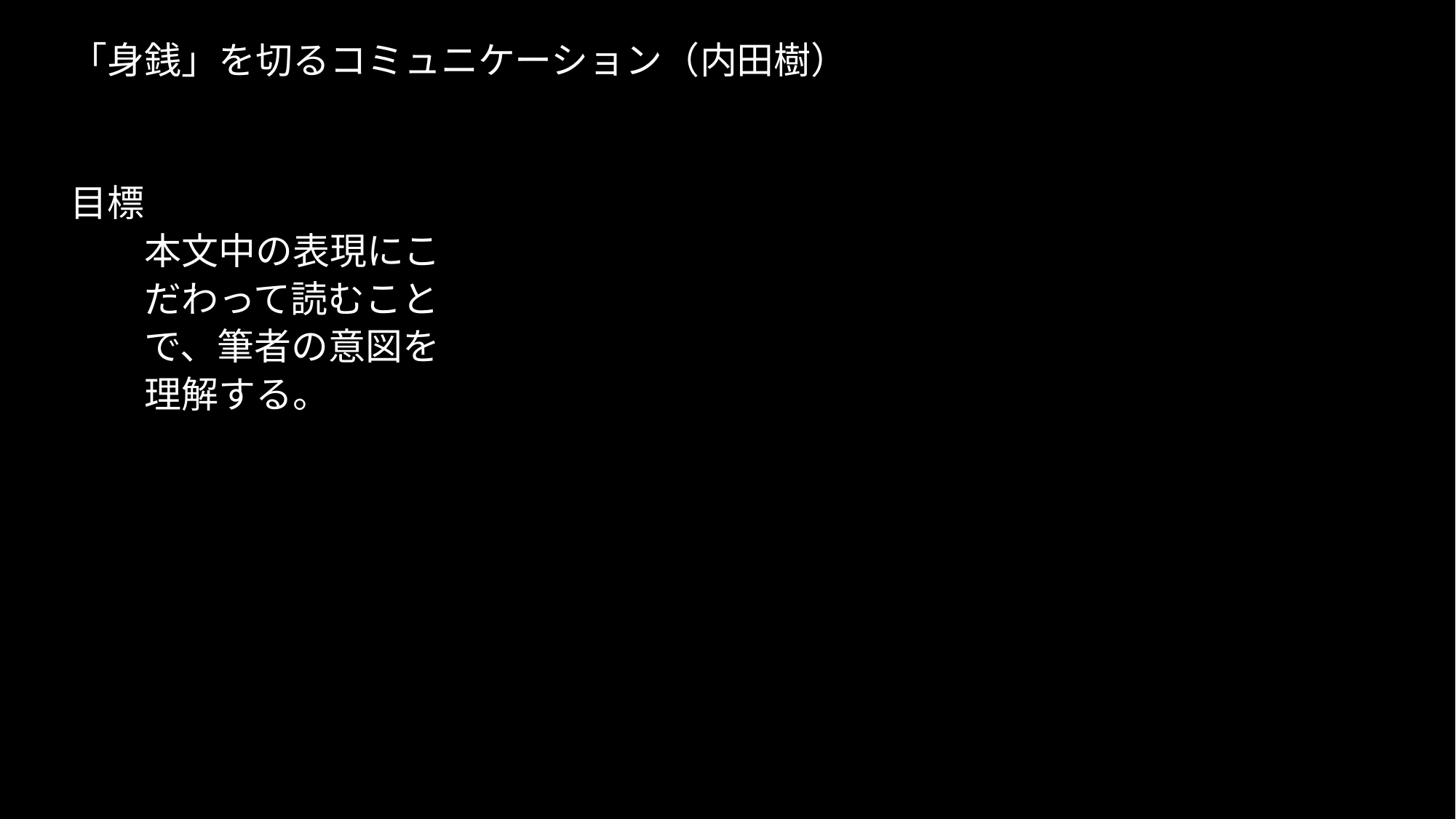

「身銭」を切るコミュニケーション（内田樹）

目標
　　本文中の表現にこ
　　だわって読むこと
　　で、筆者の意図を
　　理解する。